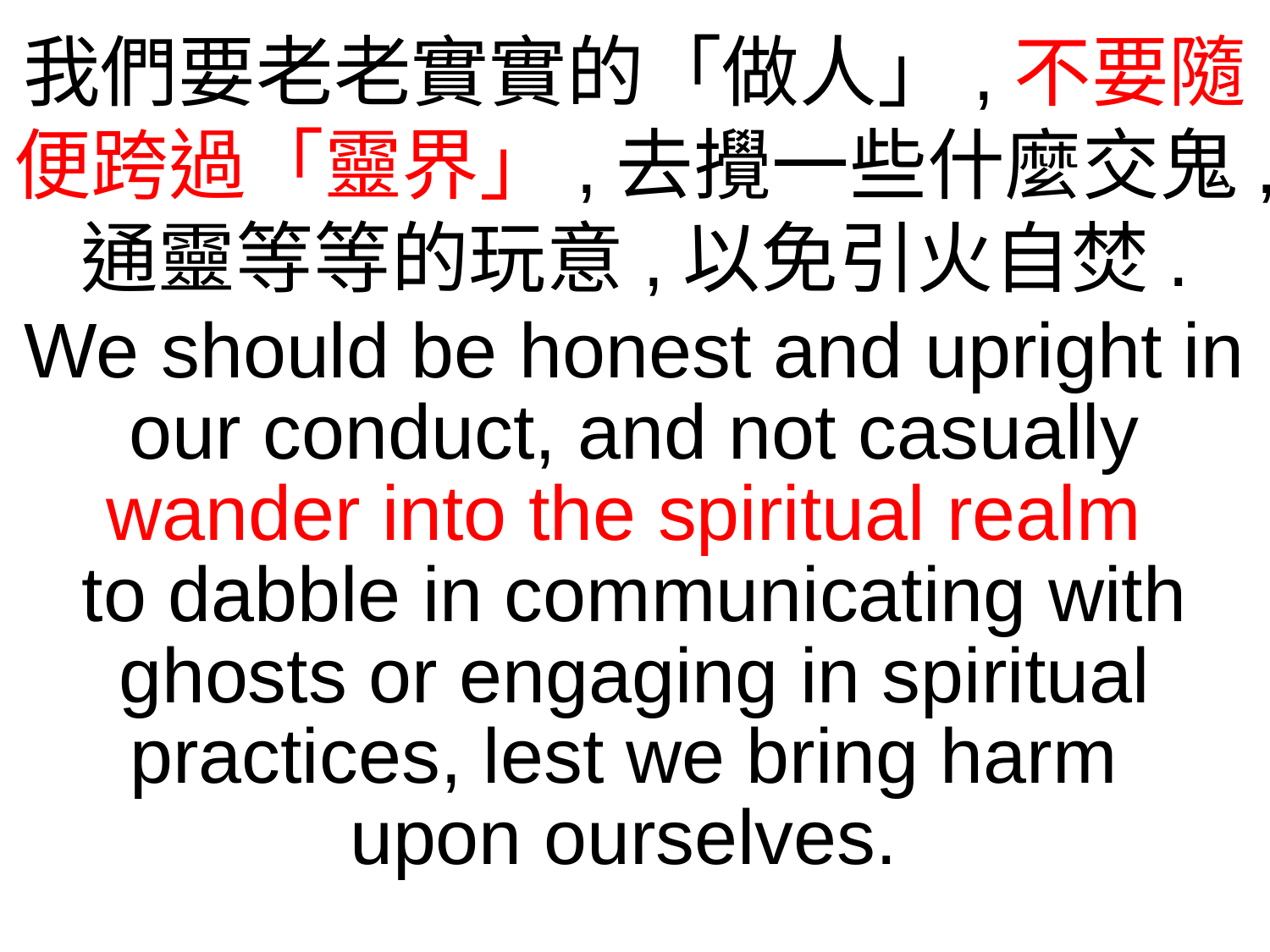

我們要老老實實的「做人」,不要隨便跨過「靈界」,去攪一些什麼交鬼,通靈等等的玩意,以免引火自焚.
We should be honest and upright in our conduct, and not casually wander into the spiritual realm
to dabble in communicating with ghosts or engaging in spiritual practices, lest we bring harm
upon ourselves.